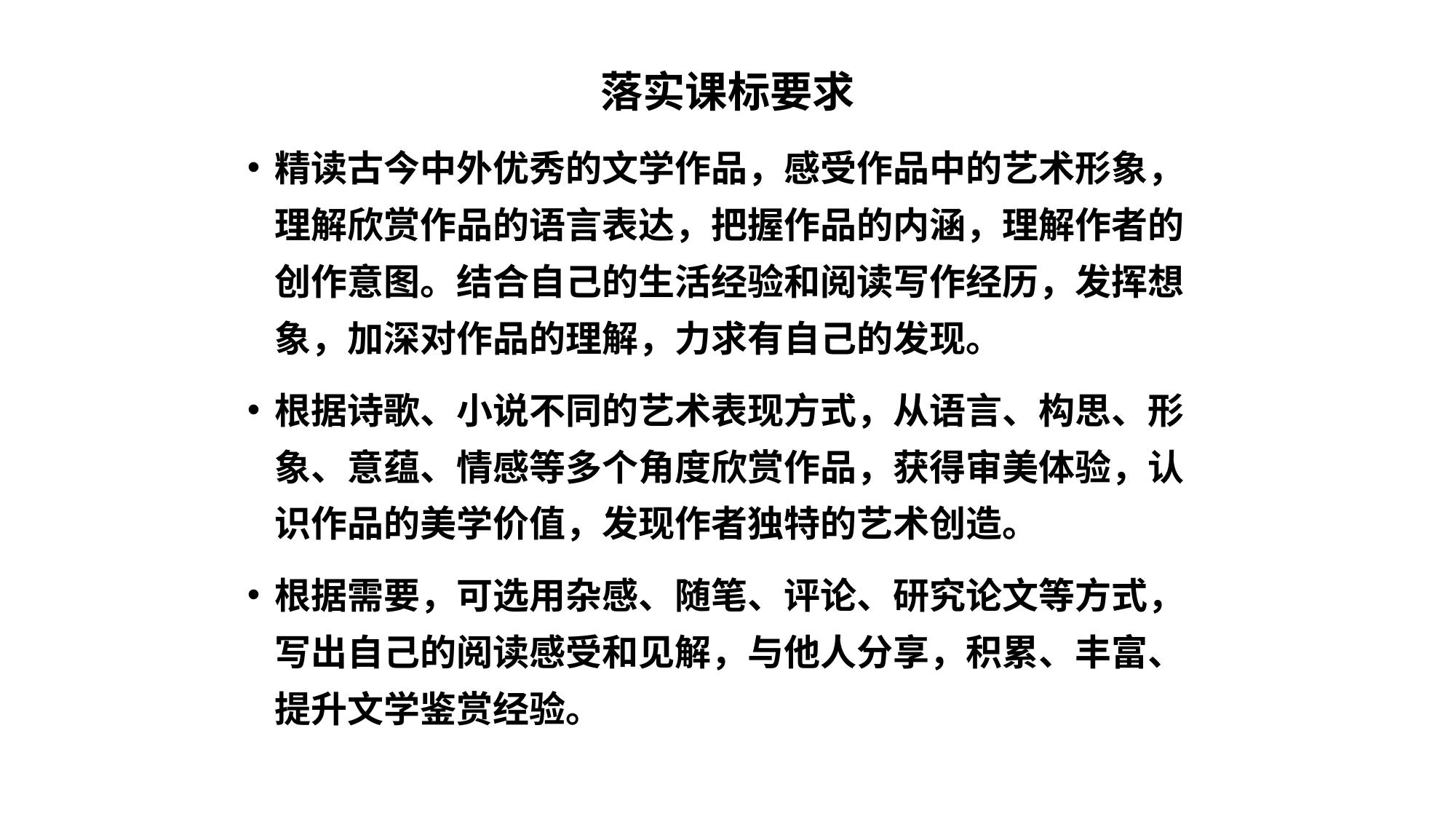

落实课标要求
精读古今中外优秀的文学作品，感受作品中的艺术形象，理解欣赏作品的语言表达，把握作品的内涵，理解作者的创作意图。结合自己的生活经验和阅读写作经历，发挥想象，加深对作品的理解，力求有自己的发现。
根据诗歌、小说不同的艺术表现方式，从语言、构思、形象、意蕴、情感等多个角度欣赏作品，获得审美体验，认识作品的美学价值，发现作者独特的艺术创造。
根据需要，可选用杂感、随笔、评论、研究论文等方式，写出自己的阅读感受和见解，与他人分享，积累、丰富、提升文学鉴赏经验。